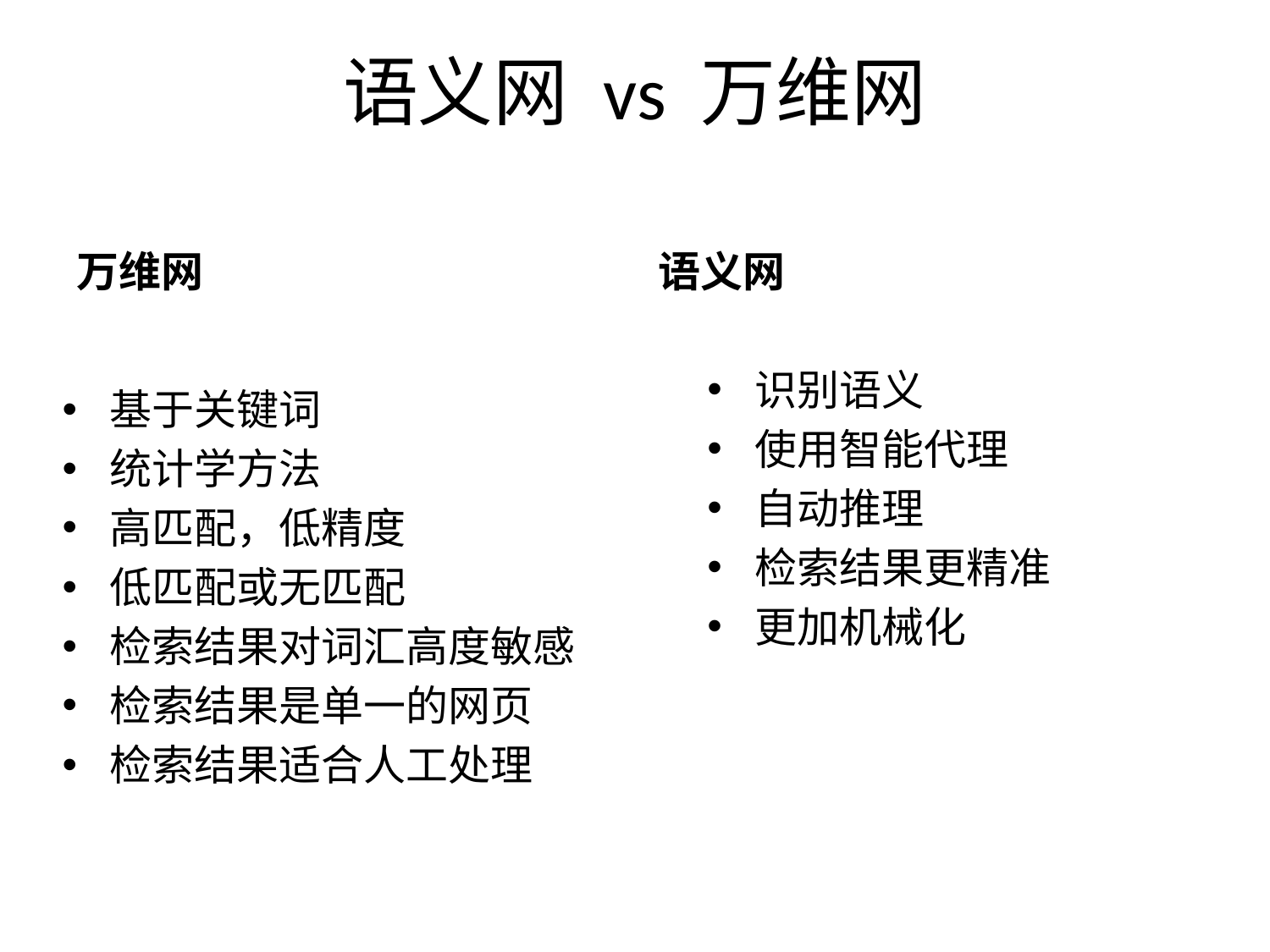

# 语义网 vs 万维网
万维网
语义网
识别语义
使用智能代理
自动推理
检索结果更精准
更加机械化
基于关键词
统计学方法
高匹配，低精度
低匹配或无匹配
检索结果对词汇高度敏感
检索结果是单一的网页
检索结果适合人工处理